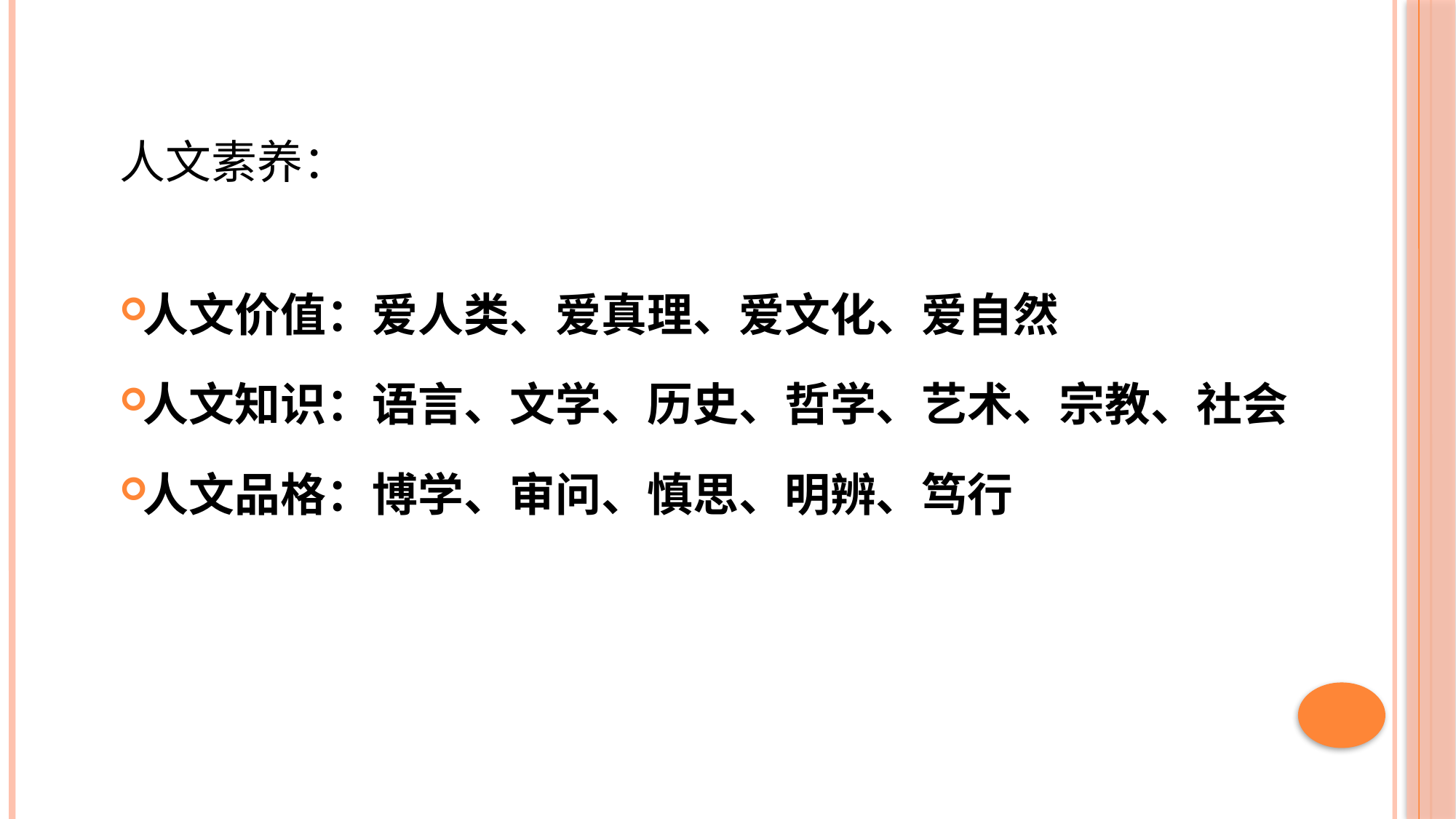

人文素养：

人文价值：爱人类、爱真理、爱文化、爱自然
人文知识：语言、文学、历史、哲学、艺术、宗教、社会
人文品格：博学、审问、慎思、明辨、笃行